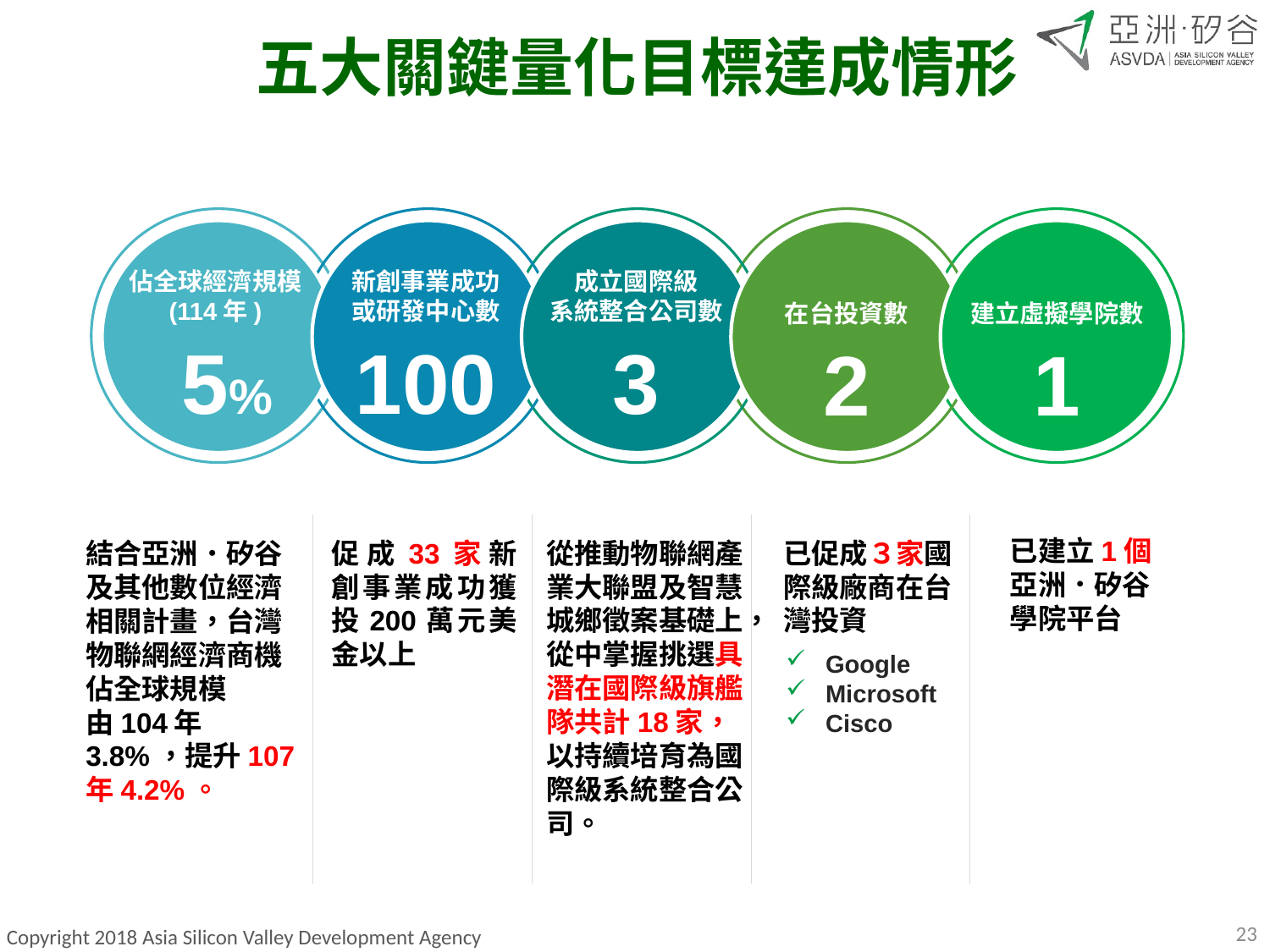

五大關鍵量化目標達成情形

佔全球經濟規模
(114年)
 5%
新創事業成功
或研發中心數
100
成立國際級
系統整合公司數
3

在台投資數
2

建立虛擬學院數
1
已建立1個
亞洲．矽谷學院平台
結合亞洲‧矽谷及其他數位經濟相關計畫，台灣物聯網經濟商機佔全球規模
由104年 3.8%，提升107年4.2%。
促成33家新創事業成功獲投200萬元美金以上
從推動物聯網產業大聯盟及智慧城鄉徵案基礎上，從中掌握挑選具潛在國際級旗艦隊共計18家，以持續培育為國際級系統整合公司。

已促成３家國際級廠商在台灣投資

Google
Microsoft
Cisco
23